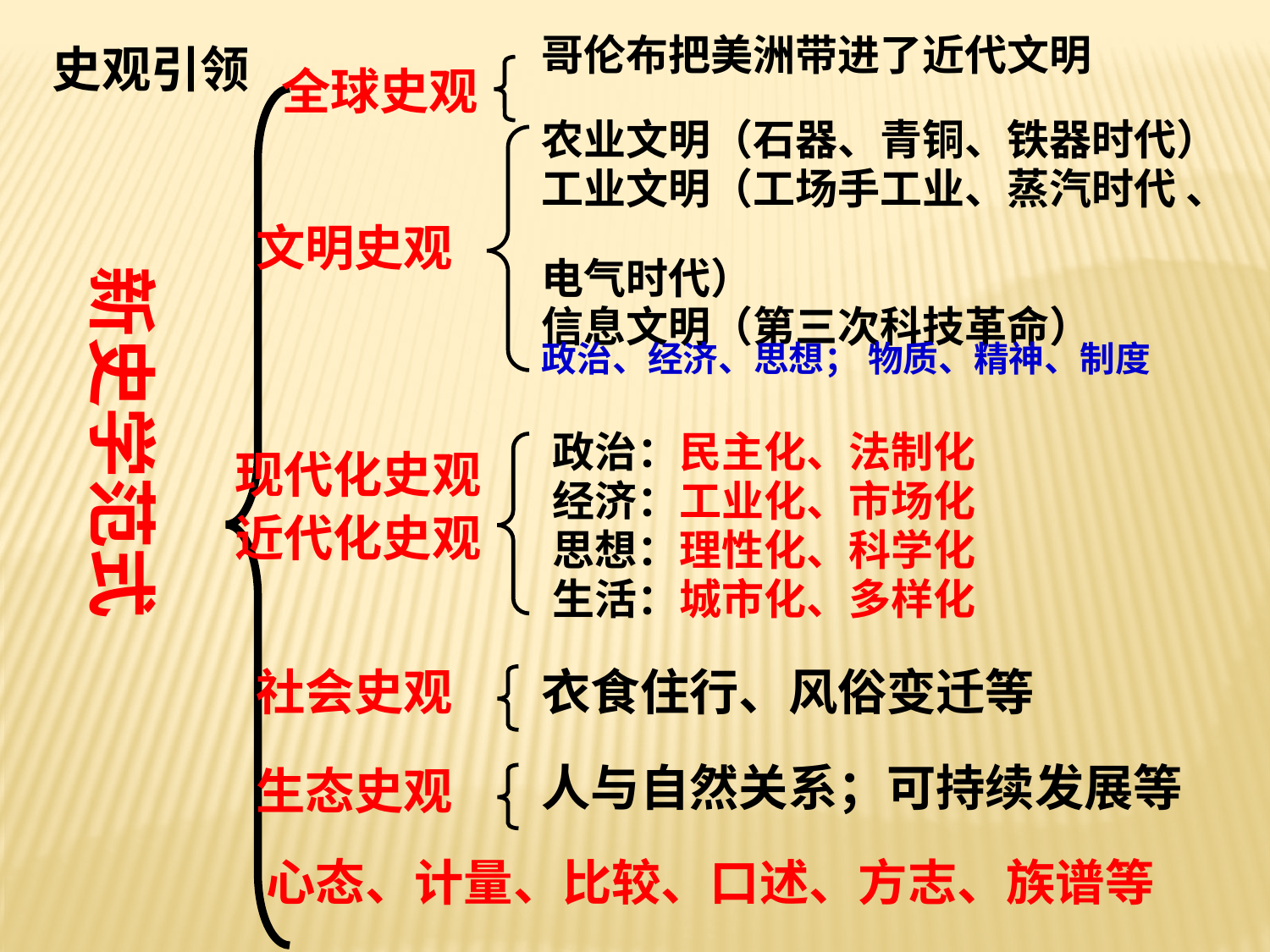

史观引领
哥伦布把美洲带进了近代文明

全球史观

农业文明（石器、青铜、铁器时代）
工业文明（工场手工业、蒸汽时代 、
电气时代）
信息文明（第三次科技革命）

文明史观
新史学范式
政治、经济、思想； 物质、精神、制度
政治：民主化、法制化
经济：工业化、市场化
思想：理性化、科学化
生活：城市化、多样化

现代化史观
近代化史观
社会史观

衣食住行、风俗变迁等
人与自然关系；可持续发展等
生态史观

心态、计量、比较、口述、方志、族谱等